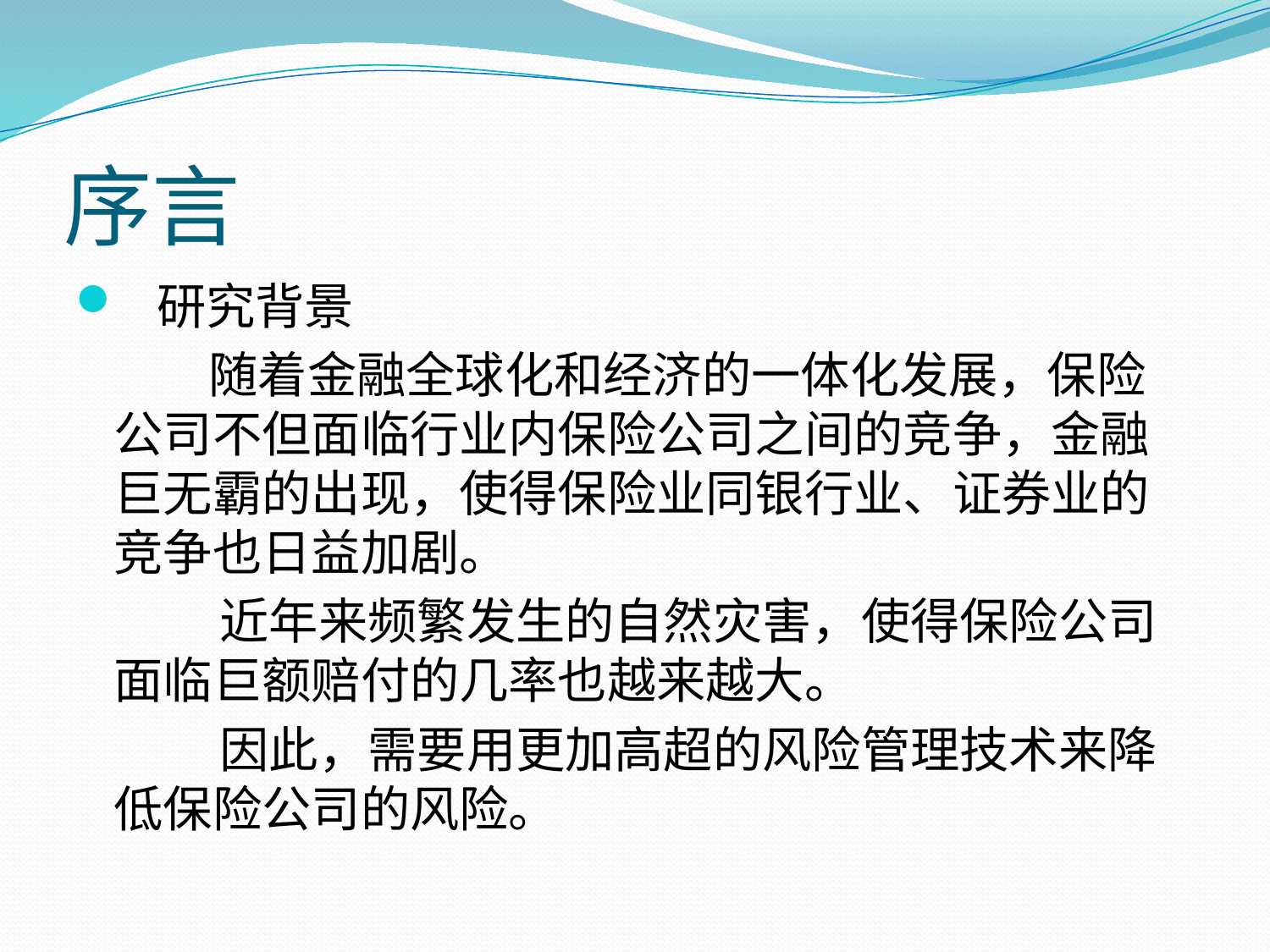

# 序言
  研究背景
           随着金融全球化和经济的一体化发展，保险公司不但面临行业内保险公司之间的竞争，金融巨无霸的出现，使得保险业同银行业、证券业的竞争也日益加剧。
            近年来频繁发生的自然灾害，使得保险公司面临巨额赔付的几率也越来越大。
            因此，需要用更加高超的风险管理技术来降低保险公司的风险。